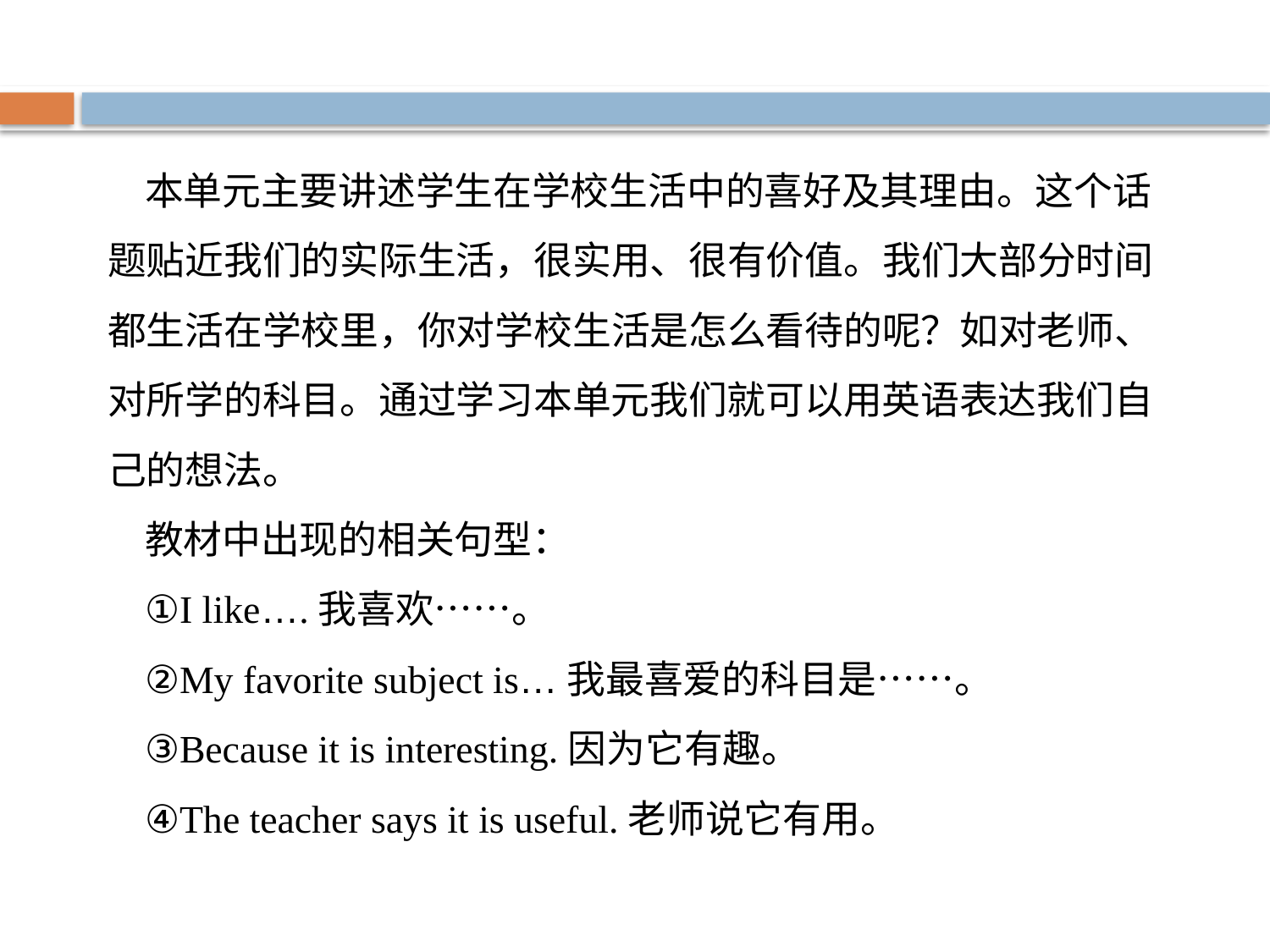

本单元主要讲述学生在学校生活中的喜好及其理由。这个话题贴近我们的实际生活，很实用、很有价值。我们大部分时间都生活在学校里，你对学校生活是怎么看待的呢？如对老师、对所学的科目。通过学习本单元我们就可以用英语表达我们自己的想法。
教材中出现的相关句型：
①I like….我喜欢……。
②My favorite subject is…我最喜爱的科目是……。
③Because it is interesting.因为它有趣。
④The teacher says it is useful.老师说它有用。